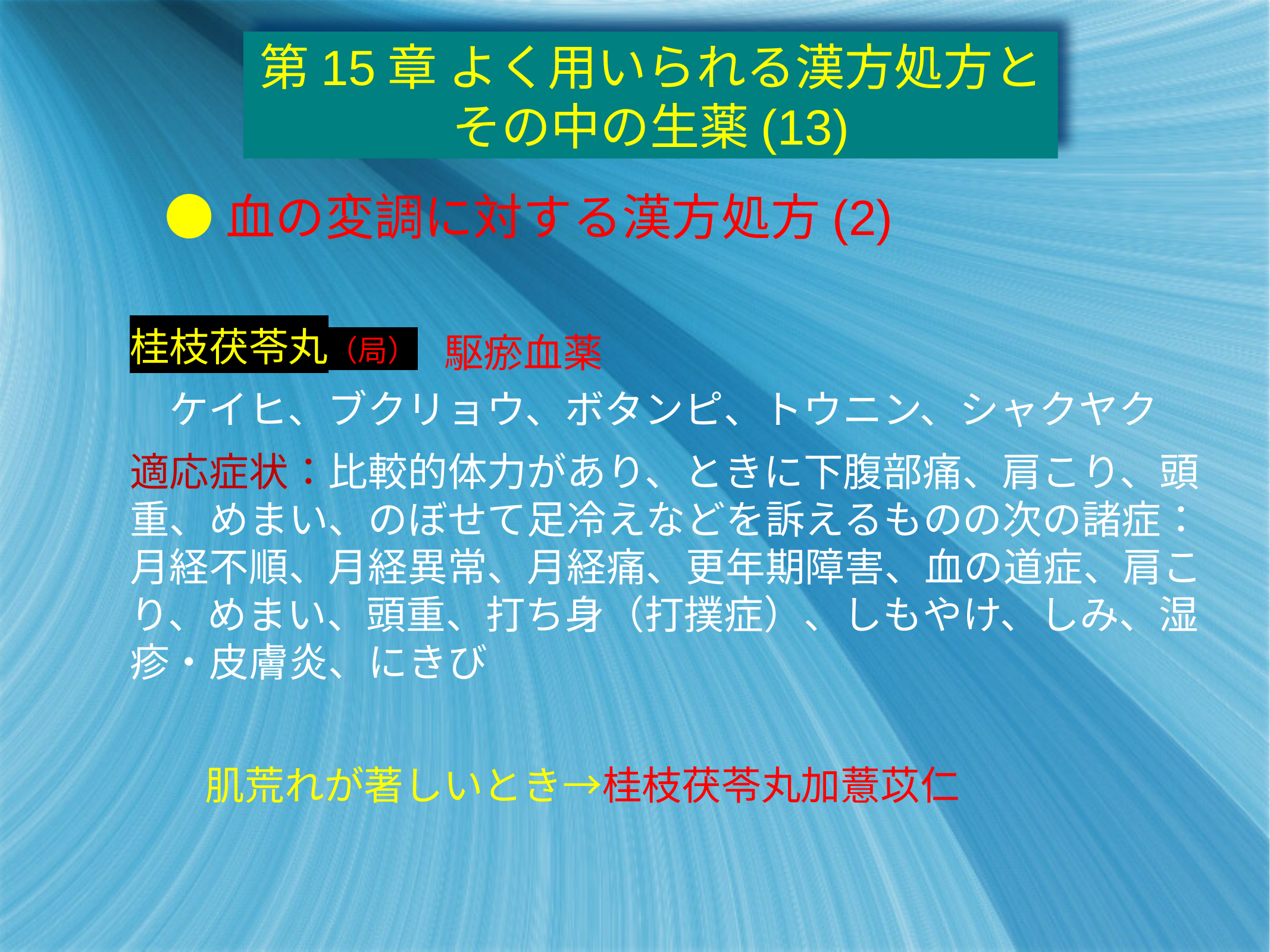

第15章 よく用いられる漢方処方とその中の生薬(13)
●血の変調に対する漢方処方(2)
桂枝茯苓丸（局）
　ケイヒ、ブクリョウ、ボタンピ、トウニン、シャクヤク
適応症状：比較的体力があり、ときに下腹部痛、肩こり、頭重、めまい、のぼせて足冷えなどを訴えるものの次の諸症：月経不順、月経異常、月経痛、更年期障害、血の道症、肩こり、めまい、頭重、打ち身（打撲症）、しもやけ、しみ、湿疹・皮膚炎、にきび
駆瘀血薬
肌荒れが著しいとき→桂枝茯苓丸加薏苡仁